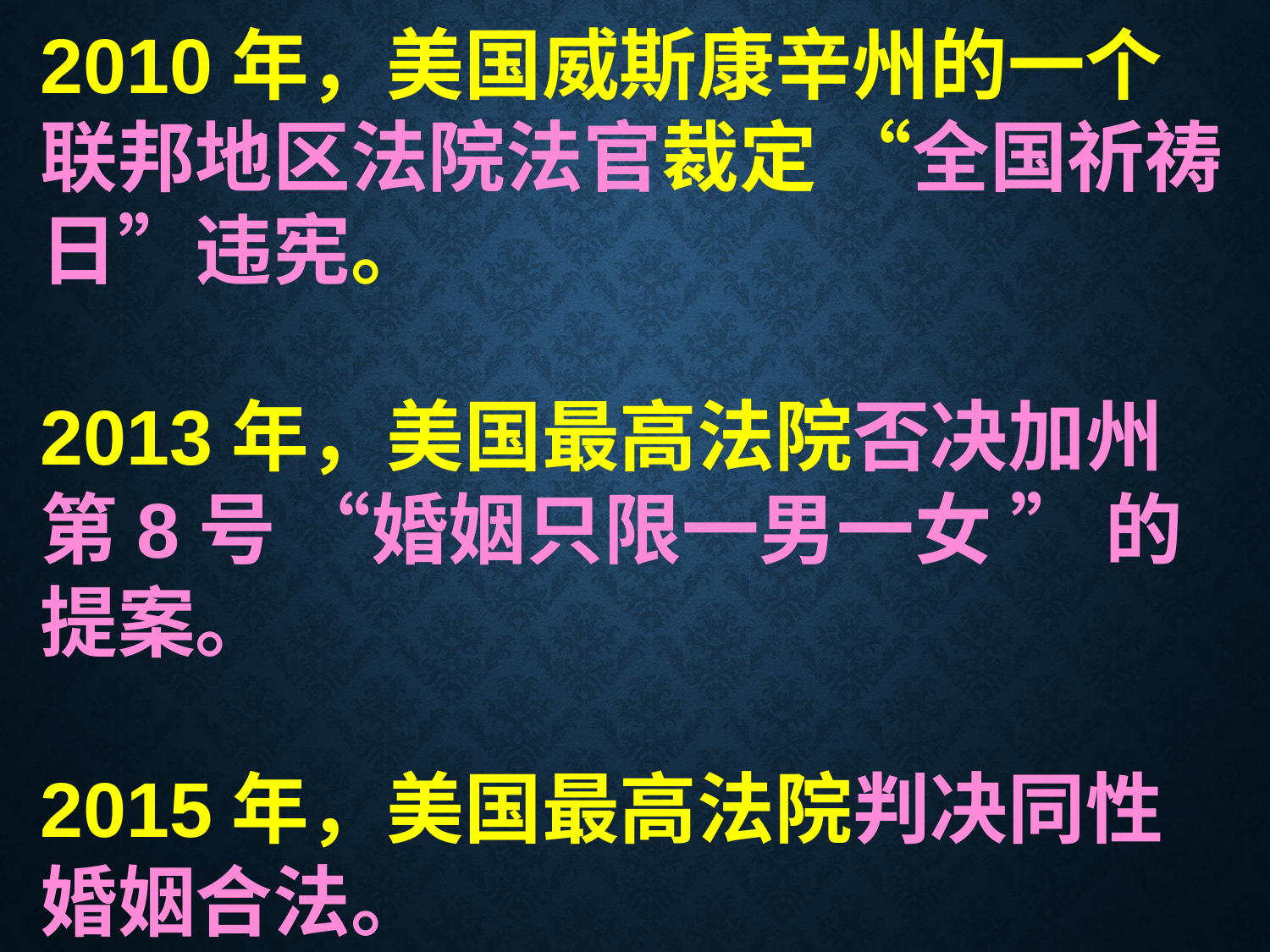

2010年，美国威斯康辛州的一个联邦地区法院法官裁定 “全国祈祷日”违宪。
2013年，美国最高法院否决加州第8号 “婚姻只限一男一女 ” 的提案。
2015年，美国最高法院判决同性婚姻合法。